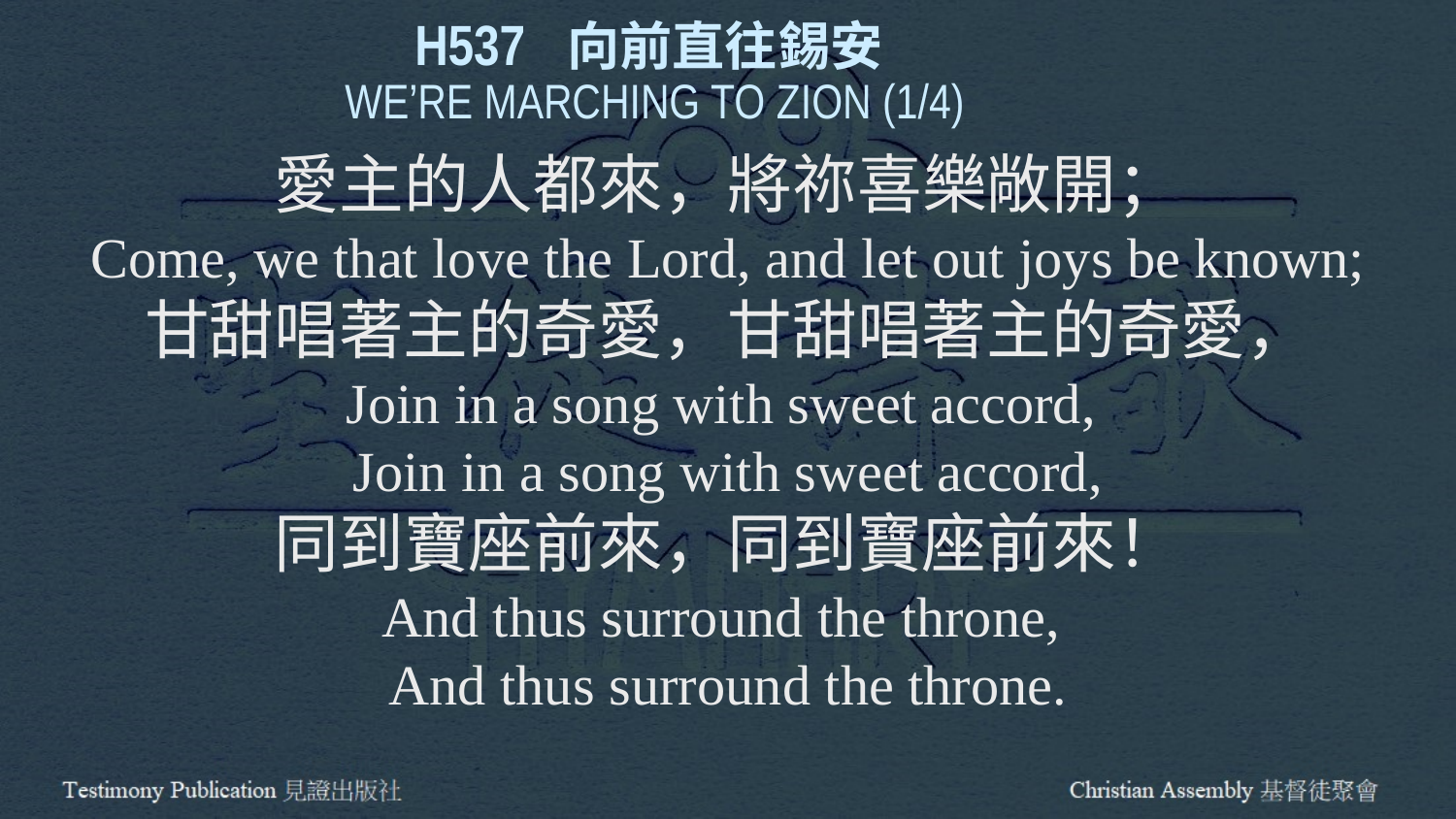

H537  向前直往錫安
WE’RE MARCHING TO ZION (1/4)
愛主的人都來，將祢喜樂敞開；
Come, we that love the Lord, and let out joys be known;
甘甜唱著主的奇愛，甘甜唱著主的奇愛，
Join in a song with sweet accord,
Join in a song with sweet accord,
同到寶座前來，同到寶座前來！
And thus surround the throne,
And thus surround the throne.